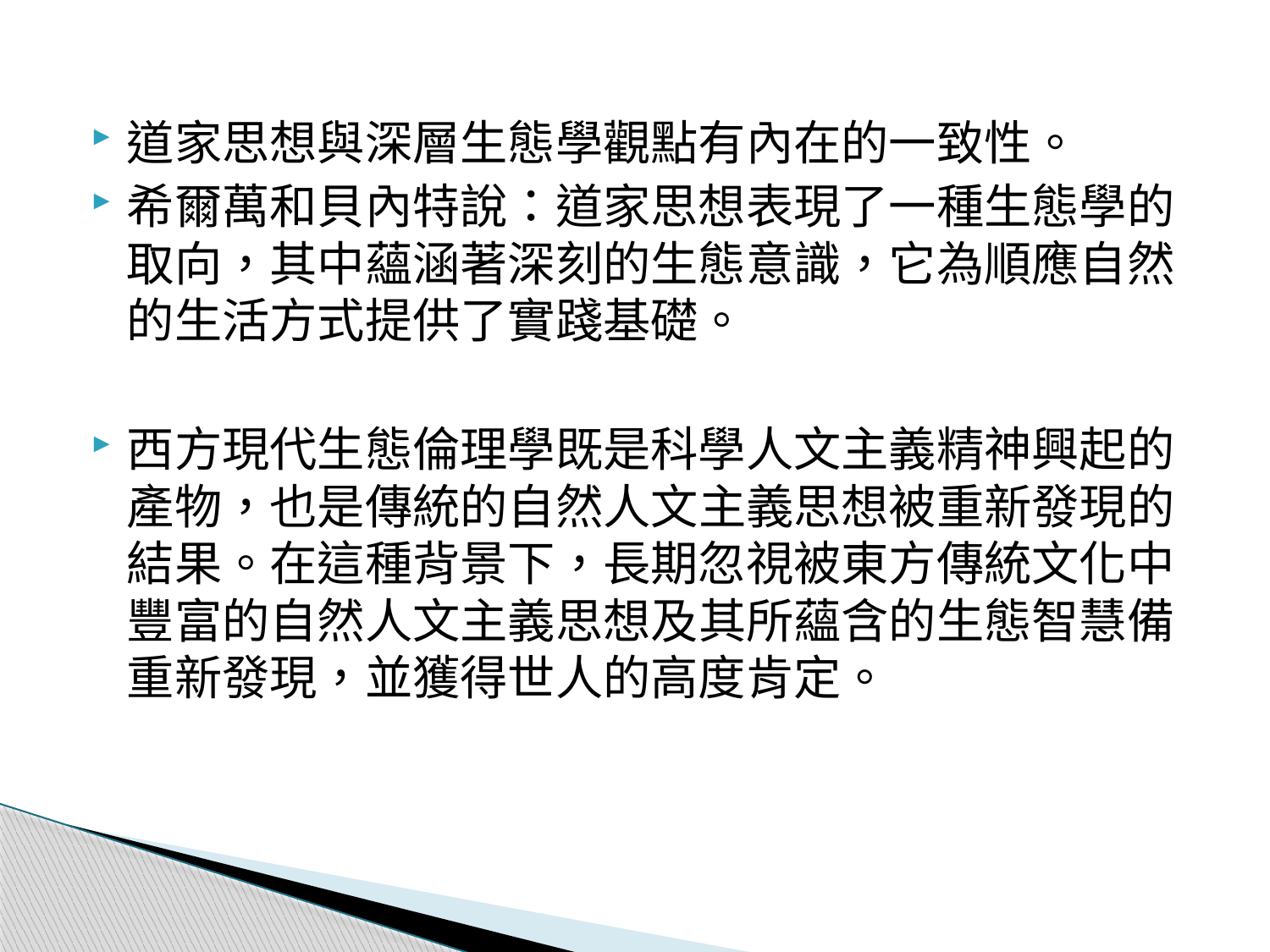

道家思想與深層生態學觀點有內在的一致性。
希爾萬和貝內特說：道家思想表現了一種生態學的取向，其中蘊涵著深刻的生態意識，它為順應自然的生活方式提供了實踐基礎。

西方現代生態倫理學既是科學人文主義精神興起的產物，也是傳統的自然人文主義思想被重新發現的結果。在這種背景下，長期忽視被東方傳統文化中豐富的自然人文主義思想及其所蘊含的生態智慧備重新發現，並獲得世人的高度肯定。